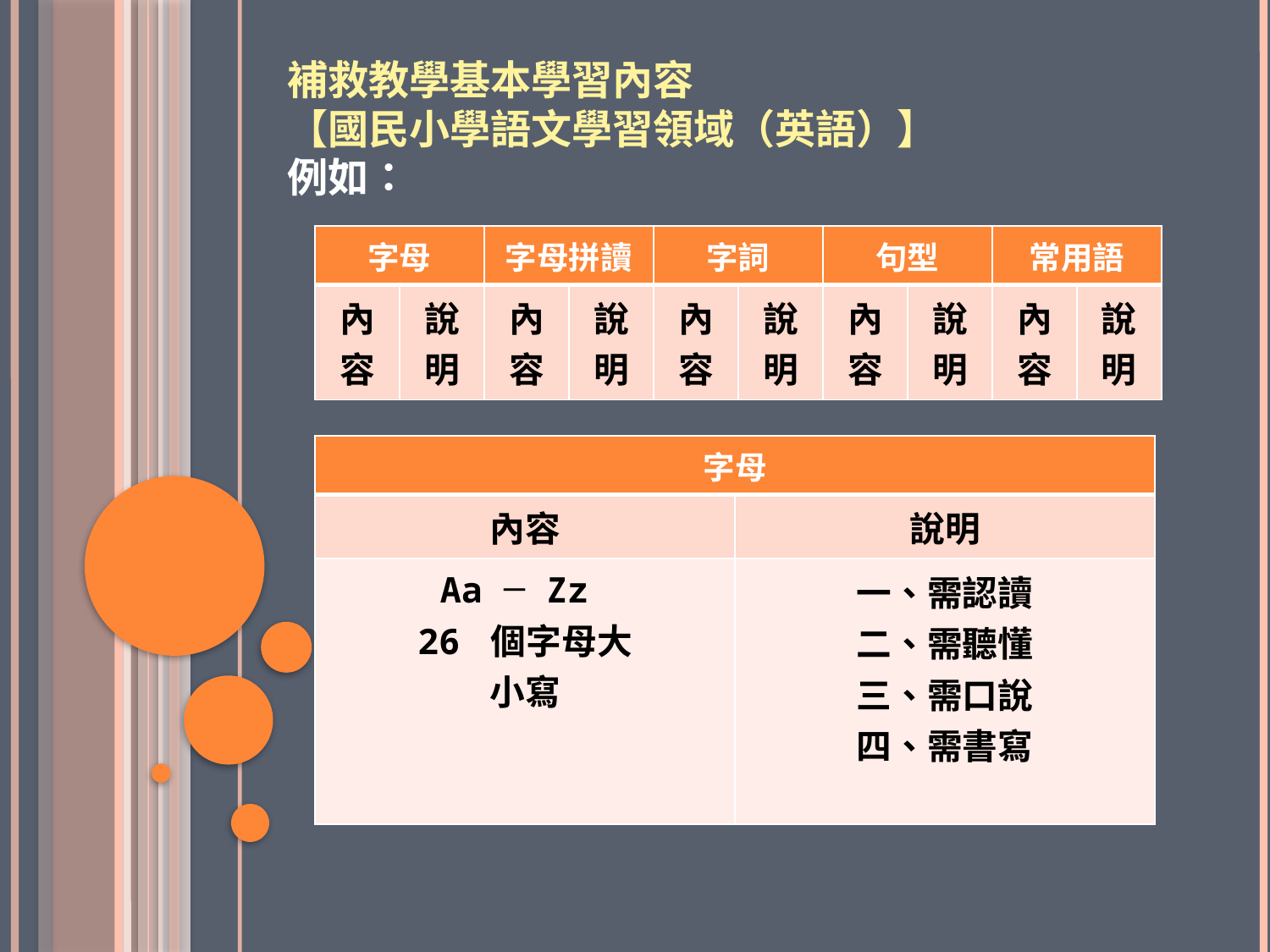

# 補救教學基本學習內容 【國民小學語文學習領域（英語）】 例如：
| 字母 |  | 字母拼讀 |  | 字詞 |  | 句型 |  | 常用語 |  |
| --- | --- | --- | --- | --- | --- | --- | --- | --- | --- |
| 內容 | 說明 | 內容 | 說明 | 內容 | 說明 | 內容 | 說明 | 內容 | 說明 |
| 字母 |  |
| --- | --- |
| 內容 | 說明 |
| Aa ─ Zz 26 個字母大 小寫 | 一、需認讀 二、需聽懂 三、需口說 四、需書寫 |